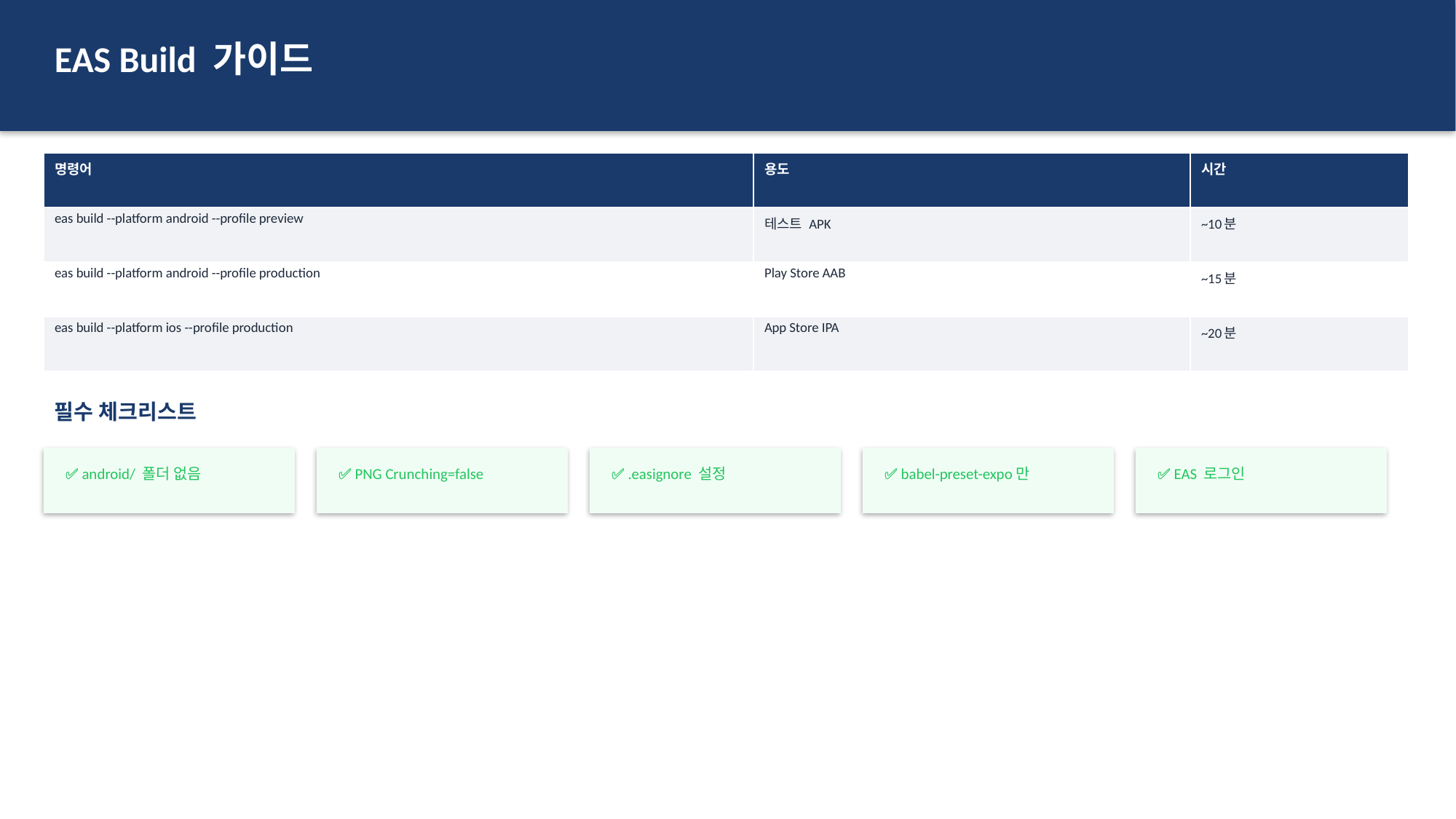

EAS Build 가이드
| 명령어 | 용도 | 시간 |
| --- | --- | --- |
| eas build --platform android --profile preview | 테스트 APK | ~10분 |
| eas build --platform android --profile production | Play Store AAB | ~15분 |
| eas build --platform ios --profile production | App Store IPA | ~20분 |
필수 체크리스트

✅ android/ 폴더 없음
✅ PNG Crunching=false
✅ .easignore 설정
✅ babel-preset-expo만
✅ EAS 로그인